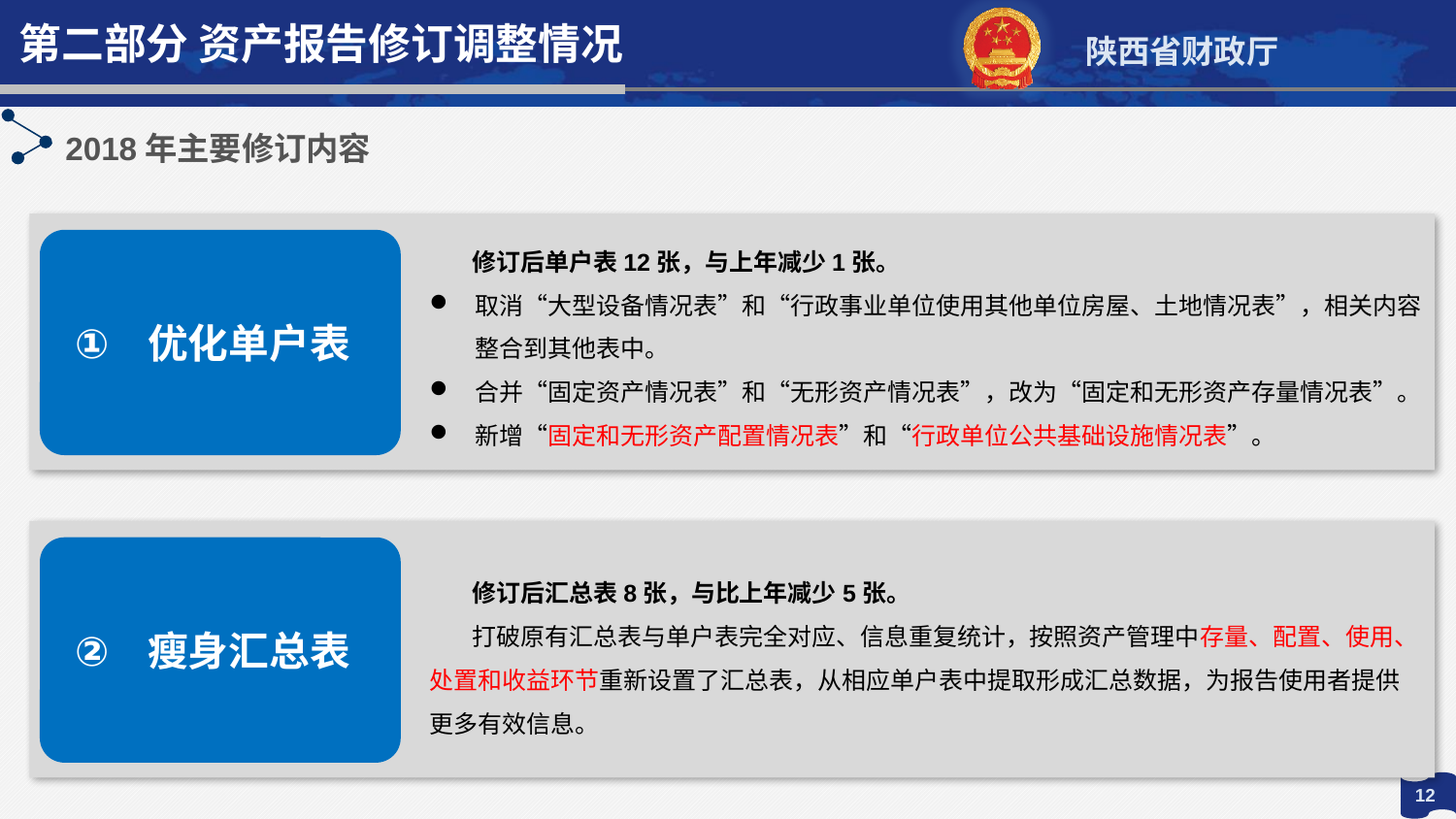

第二部分 资产报告修订调整情况

2018年主要修订内容

修订后单户表12张，与上年减少1张。
取消“大型设备情况表”和“行政事业单位使用其他单位房屋、土地情况表”，相关内容整合到其他表中。
合并“固定资产情况表”和“无形资产情况表”，改为“固定和无形资产存量情况表”。
新增“固定和无形资产配置情况表”和“行政单位公共基础设施情况表”。

优化单户表

瘦身汇总表
修订后汇总表8张，与比上年减少5张。
打破原有汇总表与单户表完全对应、信息重复统计，按照资产管理中存量、配置、使用、处置和收益环节重新设置了汇总表，从相应单户表中提取形成汇总数据，为报告使用者提供更多有效信息。